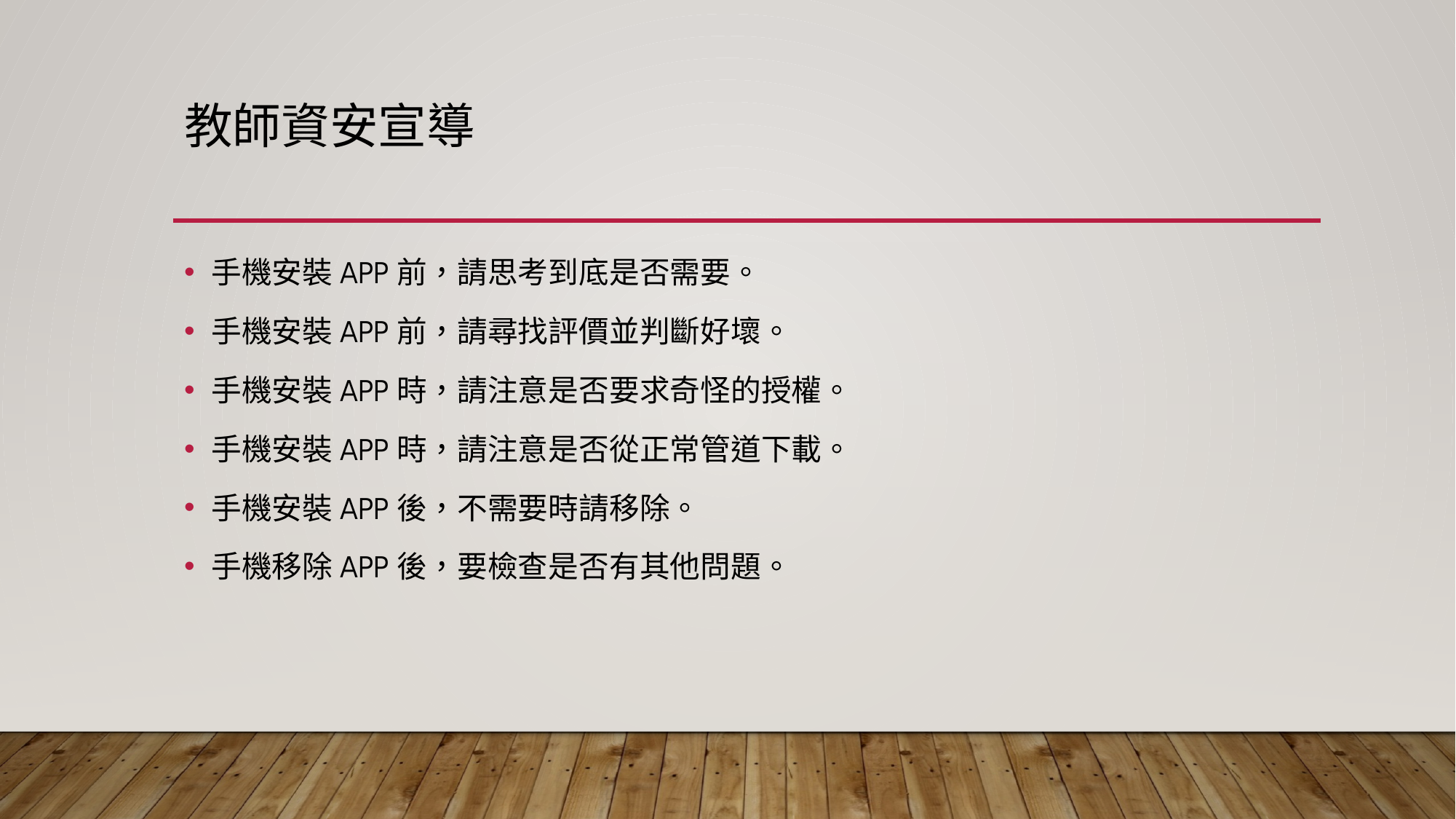

# 教師資安宣導
手機安裝APP前，請思考到底是否需要。
手機安裝APP前，請尋找評價並判斷好壞。
手機安裝APP時，請注意是否要求奇怪的授權。
手機安裝APP時，請注意是否從正常管道下載。
手機安裝APP後，不需要時請移除。
手機移除APP後，要檢查是否有其他問題。